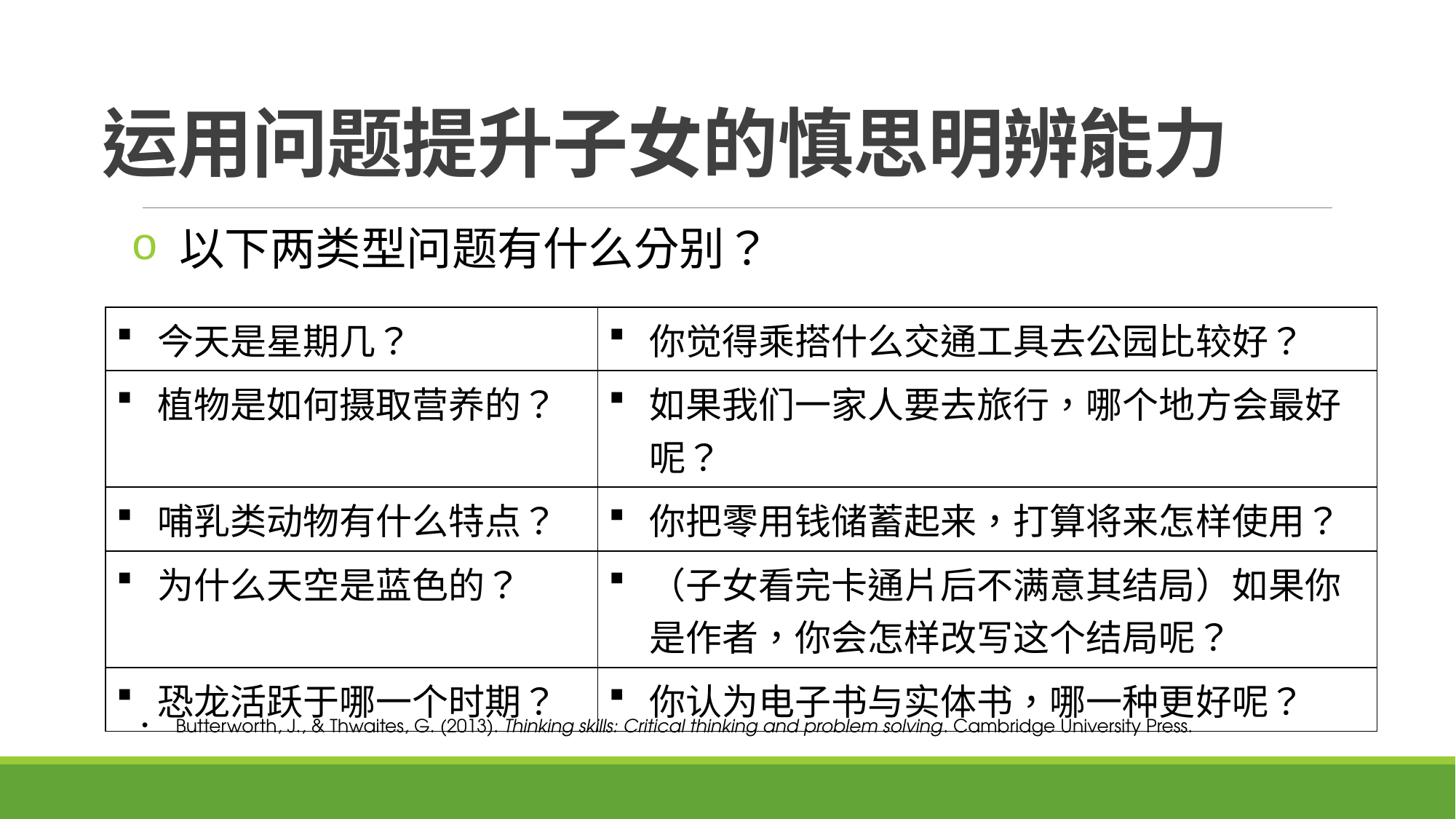

# 运用问题提升子女的慎思明辨能力
 以下两类型问题有什么分别？

| 今天是星期几？ | 你觉得乘搭什么交通工具去公园比较好？ |
| --- | --- |
| 植物是如何摄取营养的？ | 如果我们一家人要去旅行，哪个地方会最好呢？ |
| 哺乳类动物有什么特点？ | 你把零用钱储蓄起来，打算将来怎样使用？ |
| 为什么天空是蓝色的？ | （子女看完卡通片后不满意其结局）如果你是作者，你会怎样改写这个结局呢？ |
| 恐龙活跃于哪一个时期？ | 你认为电子书与实体书，哪一种更好呢？ |
Butterworth, J., & Thwaites, G. (2013). Thinking skills: Critical thinking and problem solving. Cambridge University Press.